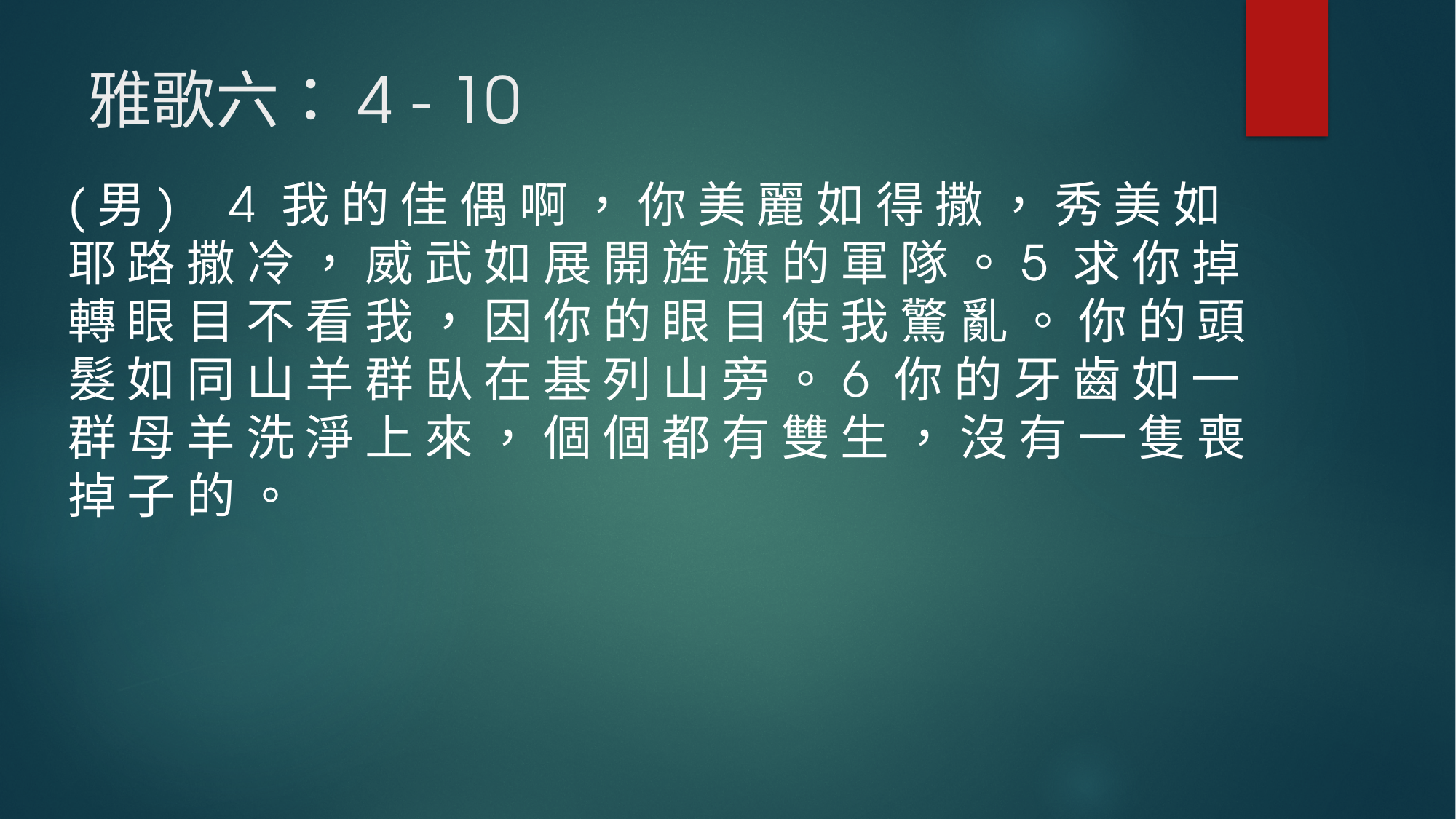

# 雅歌六：4 - 10
(男)    4 我 的 佳 偶 啊 ， 你 美 麗 如 得 撒 ， 秀 美 如 耶 路 撒 冷 ， 威 武 如 展 開 旌 旗 的 軍 隊 。5 求 你 掉 轉 眼 目 不 看 我 ， 因 你 的 眼 目 使 我 驚 亂 。 你 的 頭 髮 如 同 山 羊 群 臥 在 基 列 山 旁 。6 你 的 牙 齒 如 一 群 母 羊 洗 淨 上 來 ， 個 個 都 有 雙 生 ， 沒 有 一 隻 喪 掉 子 的 。